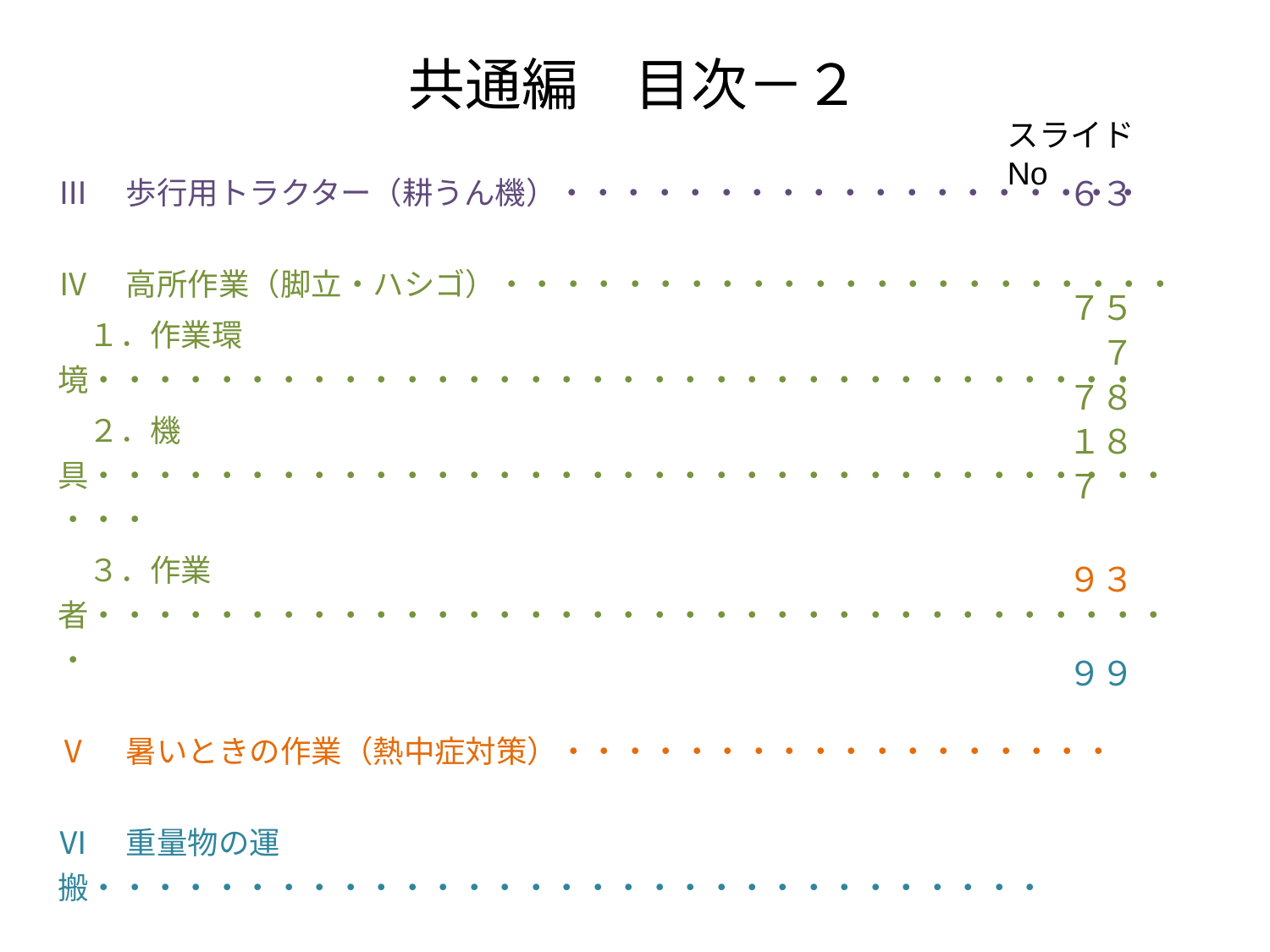

共通編　目次－２
スライドNo
Ⅲ　歩行用トラクター（耕うん機）・・・・・・・・・・・・・・・・・・・

Ⅳ　高所作業（脚立・ハシゴ）・・・・・・・・・・・・・・・・・・・・・・
　１．作業環境・・・・・・・・・・・・・・・・・・・・・・・・・・・・・・・・・・
　２．機具・・・・・・・・・・・・・・・・・・・・・・・・・・・・・・・・・・・・・・
　３．作業者・・・・・・・・・・・・・・・・・・・・・・・・・・・・・・・・・・・・

Ⅴ　暑いときの作業（熱中症対策）・・・・・・・・・・・・・・・・・・

Ⅵ　重量物の運搬・・・・・・・・・・・・・・・・・・・・・・・・・・・・・・・
６３

７５　７７８１８７

９３

９９